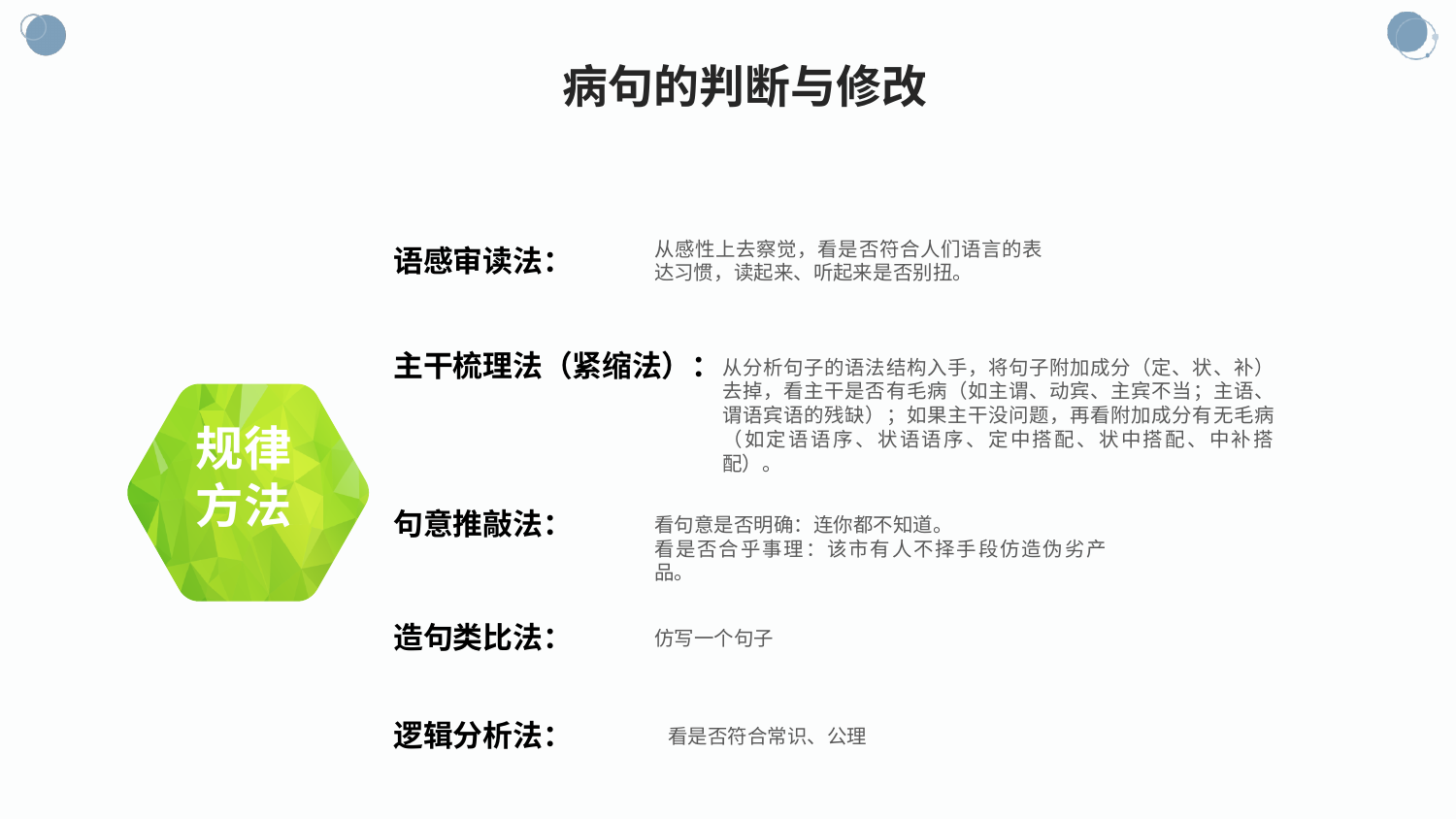

病句的判断与修改
从感性上去察觉，看是否符合人们语言的表达习惯，读起来、听起来是否别扭。
从分析句子的语法结构入手，将句子附加成分（定、状、补）去掉，看主干是否有毛病（如主谓、动宾、主宾不当；主语、谓语宾语的残缺）；如果主干没问题，再看附加成分有无毛病（如定语语序、状语语序、定中搭配、状中搭配、中补搭配）。
看句意是否明确：连你都不知道。
看是否合乎事理：该市有人不择手段仿造伪劣产品。
语感审读法：
主干梳理法（紧缩法）：

规律
方法
句意推敲法：
仿写一个句子
造句类比法：
看是否符合常识、公理
逻辑分析法：